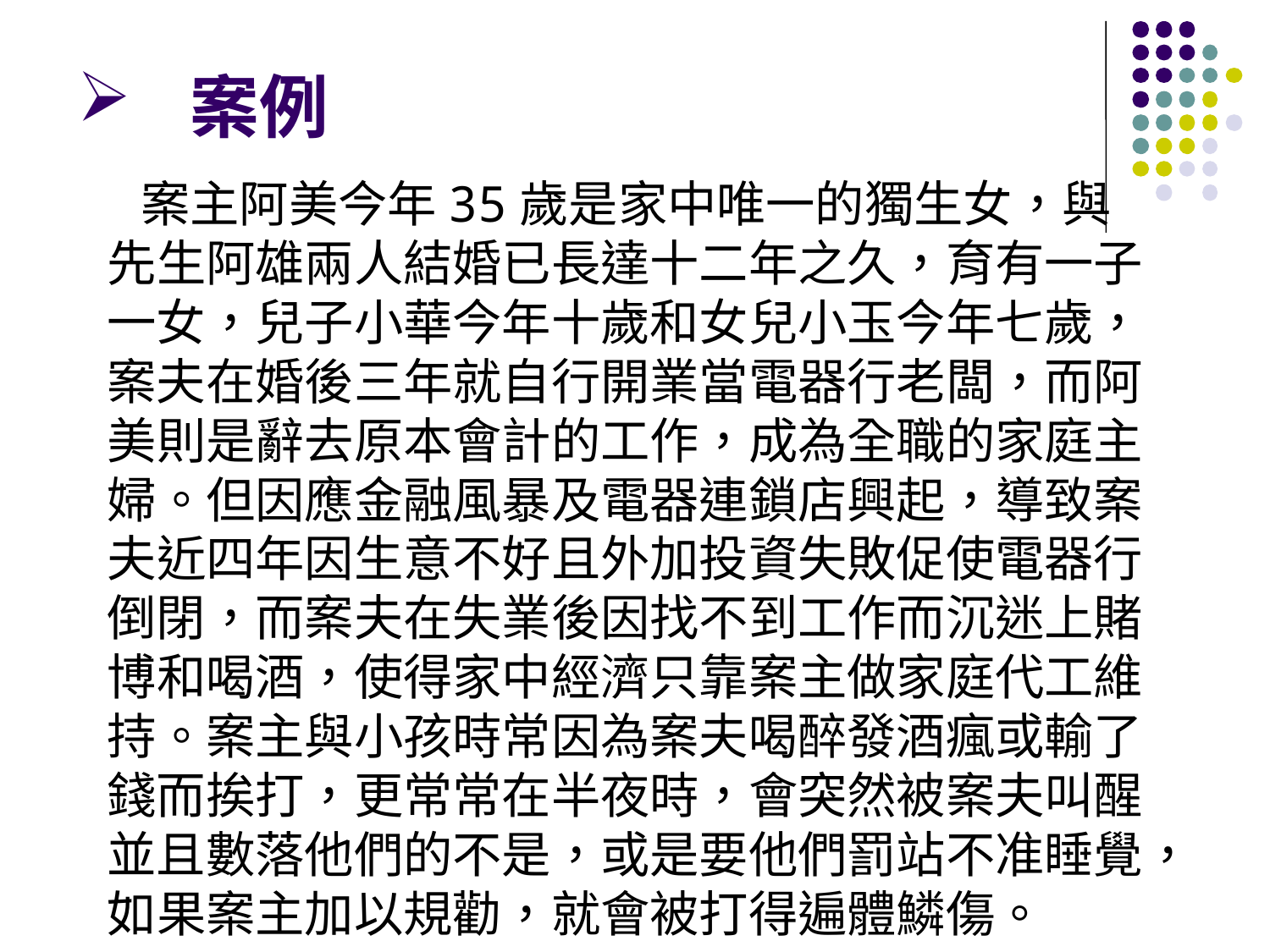

案例
  案主阿美今年35歲是家中唯一的獨生女，與先生阿雄兩人結婚已長達十二年之久，育有一子一女，兒子小華今年十歲和女兒小玉今年七歲，案夫在婚後三年就自行開業當電器行老闆，而阿美則是辭去原本會計的工作，成為全職的家庭主婦。但因應金融風暴及電器連鎖店興起，導致案夫近四年因生意不好且外加投資失敗促使電器行倒閉，而案夫在失業後因找不到工作而沉迷上賭博和喝酒，使得家中經濟只靠案主做家庭代工維持。案主與小孩時常因為案夫喝醉發酒瘋或輸了錢而挨打，更常常在半夜時，會突然被案夫叫醒並且數落他們的不是，或是要他們罰站不准睡覺，如果案主加以規勸，就會被打得遍體鱗傷。